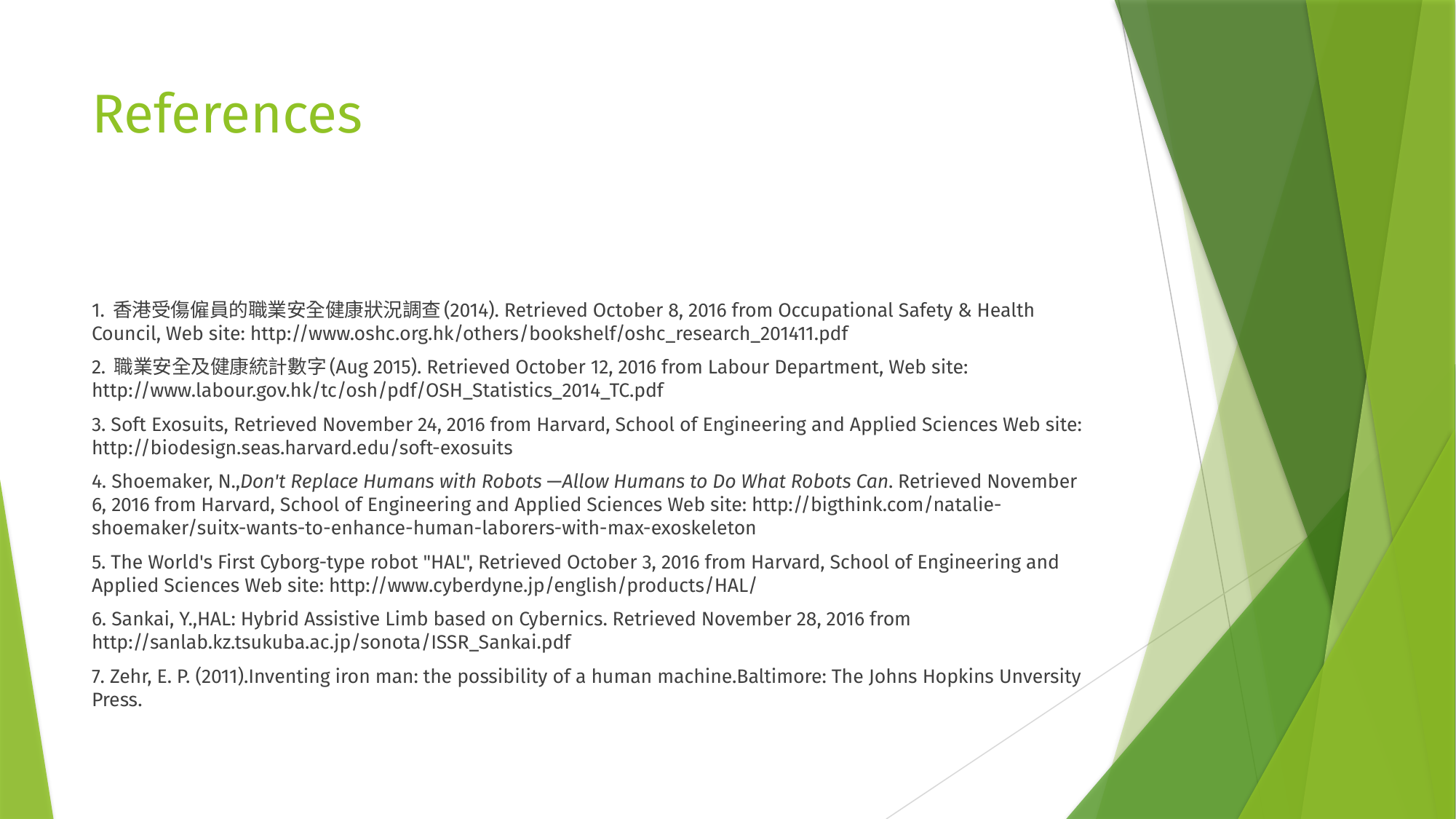

# References

1. 香港受傷僱員的職業安全健康狀況調查(2014). Retrieved October 8, 2016 from Occupational Safety & Health Council, Web site: http://www.oshc.org.hk/others/bookshelf/oshc_research_201411.pdf
2. 職業安全及健康統計數字(Aug 2015). Retrieved October 12, 2016 from Labour Department, Web site: http://www.labour.gov.hk/tc/osh/pdf/OSH_Statistics_2014_TC.pdf
3. Soft Exosuits, Retrieved November 24, 2016 from Harvard, School of Engineering and Applied Sciences Web site: http://biodesign.seas.harvard.edu/soft-exosuits
4. Shoemaker, N.,Don't Replace Humans with Robots —Allow Humans to Do What Robots Can. Retrieved November 6, 2016 from Harvard, School of Engineering and Applied Sciences Web site: http://bigthink.com/natalie-shoemaker/suitx-wants-to-enhance-human-laborers-with-max-exoskeleton
5. The World's First Cyborg-type robot "HAL", Retrieved October 3, 2016 from Harvard, School of Engineering and Applied Sciences Web site: http://www.cyberdyne.jp/english/products/HAL/
6. Sankai, Y.,HAL: Hybrid Assistive Limb based on Cybernics. Retrieved November 28, 2016 from http://sanlab.kz.tsukuba.ac.jp/sonota/ISSR_Sankai.pdf
7. Zehr, E. P. (2011).Inventing iron man: the possibility of a human machine.Baltimore: The Johns Hopkins Unversity Press.